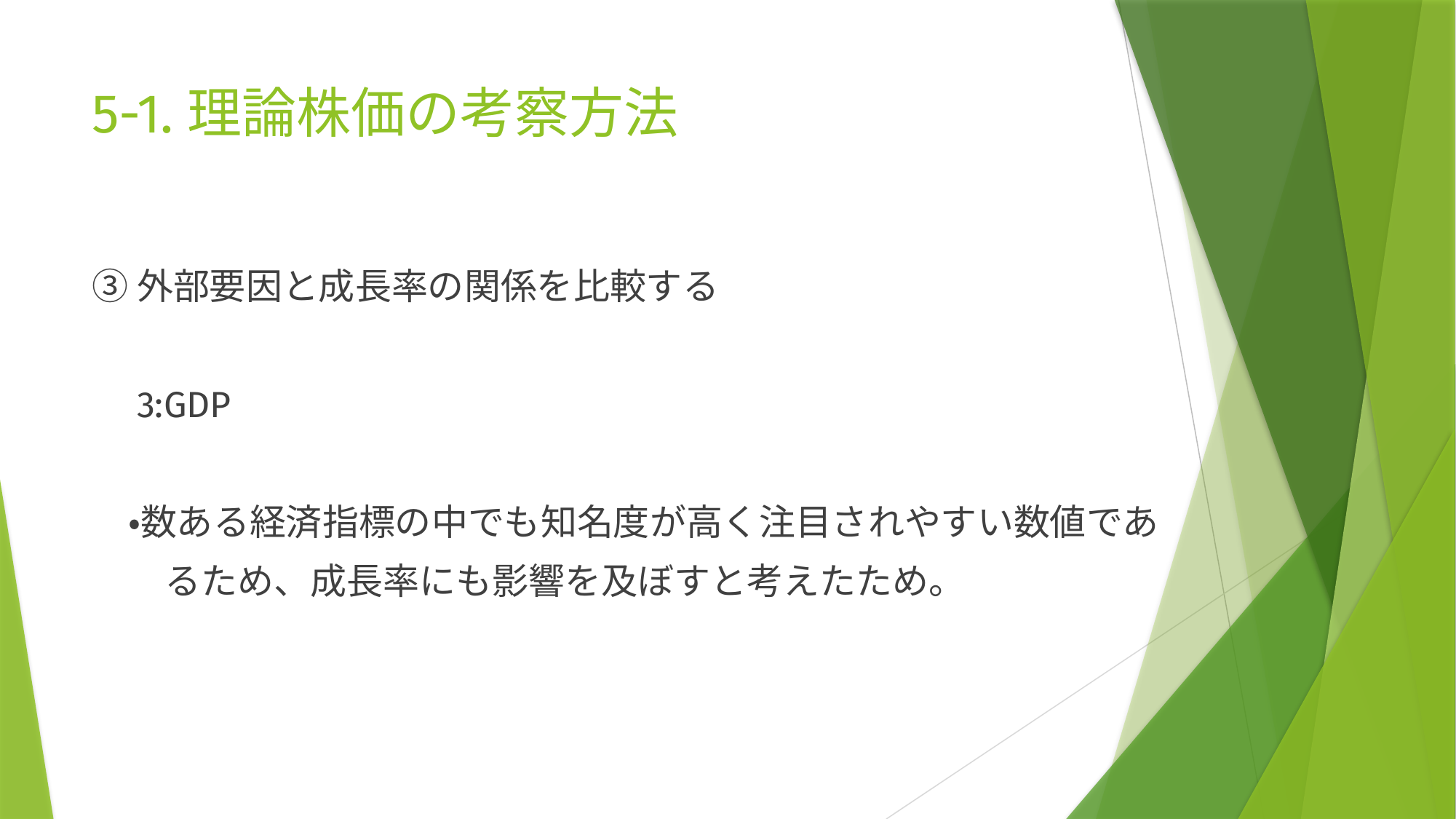

# 5-1.理論株価の考察方法
③外部要因と成長率の関係を比較する

　3:GDP

　・数ある経済指標の中でも知名度が高く注目されやすい数値であ
　　るため、成長率にも影響を及ぼすと考えたため。